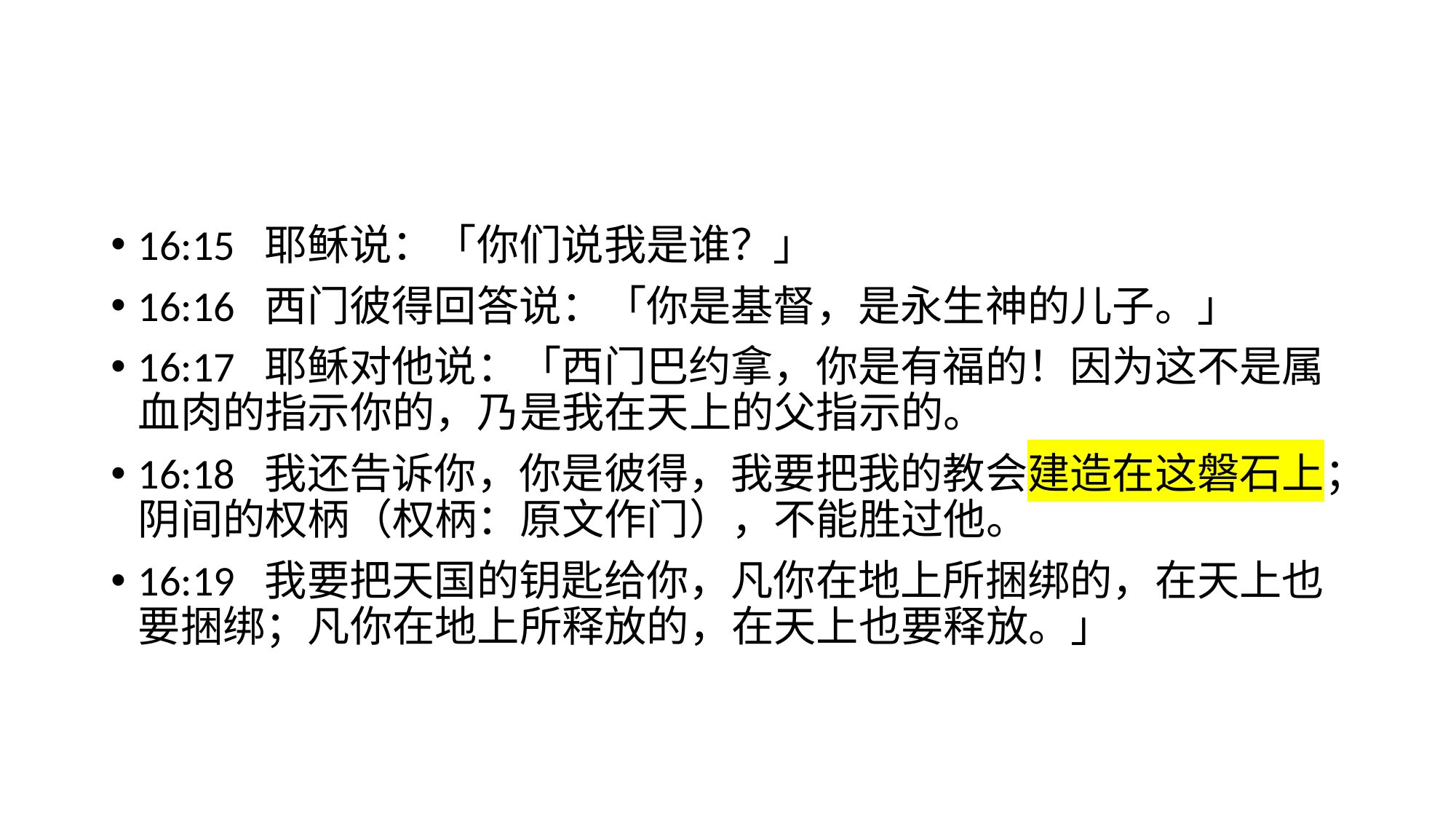

#
16:15  耶稣说：「你们说我是谁？」
16:16  西门彼得回答说：「你是基督，是永生神的儿子。」
16:17  耶稣对他说：「西门巴约拿，你是有福的！因为这不是属血肉的指示你的，乃是我在天上的父指示的。
16:18  我还告诉你，你是彼得，我要把我的教会建造在这磐石上；阴间的权柄（权柄：原文作门），不能胜过他。
16:19  我要把天国的钥匙给你，凡你在地上所捆绑的，在天上也要捆绑；凡你在地上所释放的，在天上也要释放。」